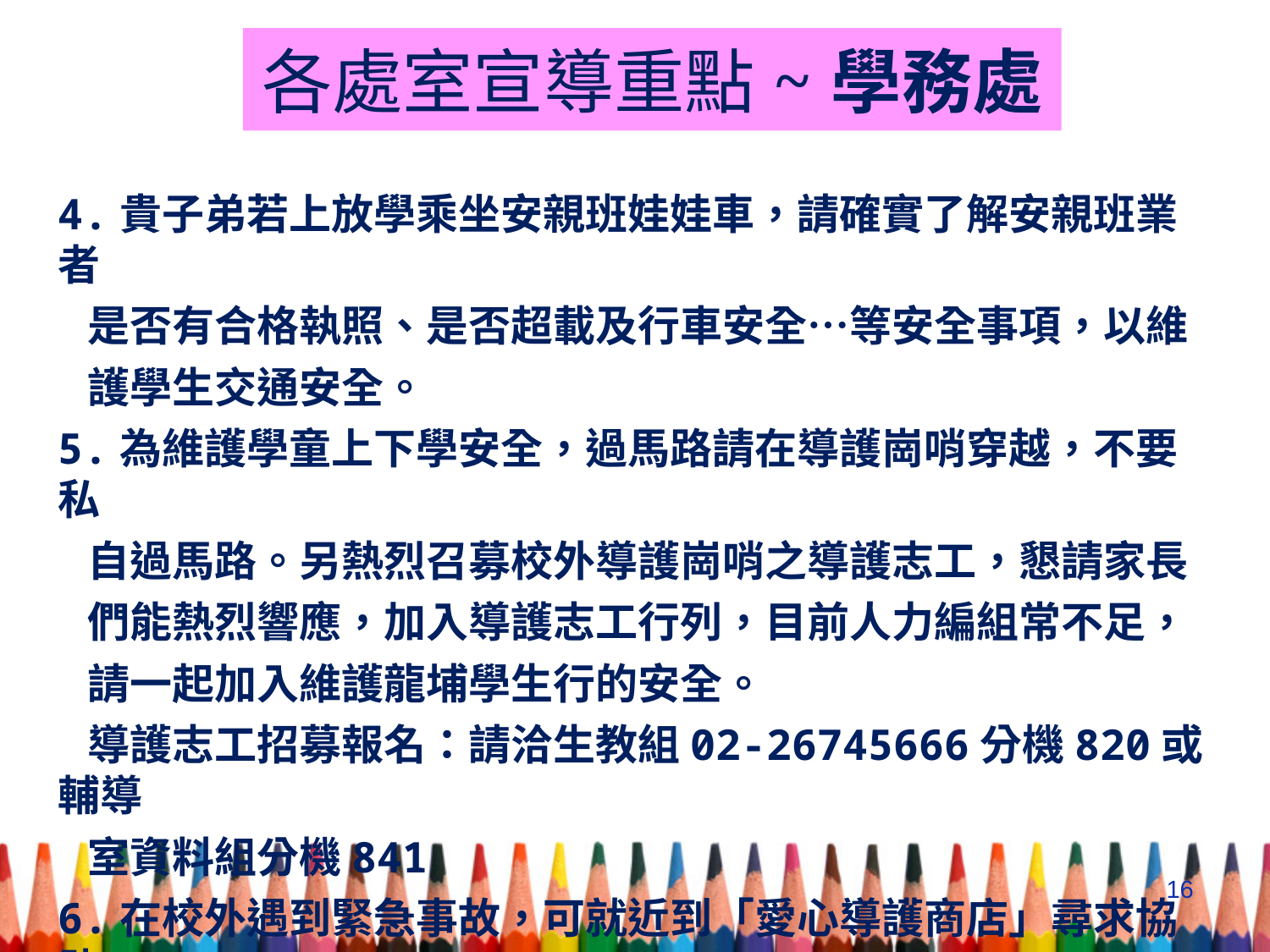

# 各處室宣導重點~學務處
4.貴子弟若上放學乘坐安親班娃娃車，請確實了解安親班業者
  是否有合格執照、是否超載及行車安全…等安全事項，以維
  護學生交通安全。
5.為維護學童上下學安全，過馬路請在導護崗哨穿越，不要私
  自過馬路。另熱烈召募校外導護崗哨之導護志工，懇請家長
  們能熱烈響應，加入導護志工行列，目前人力編組常不足，
  請一起加入維護龍埔學生行的安全。
  導護志工招募報名：請洽生教組02-26745666分機820或輔導
  室資料組分機841
6.在校外遇到緊急事故，可就近到「愛心導護商店」尋求協助。
16